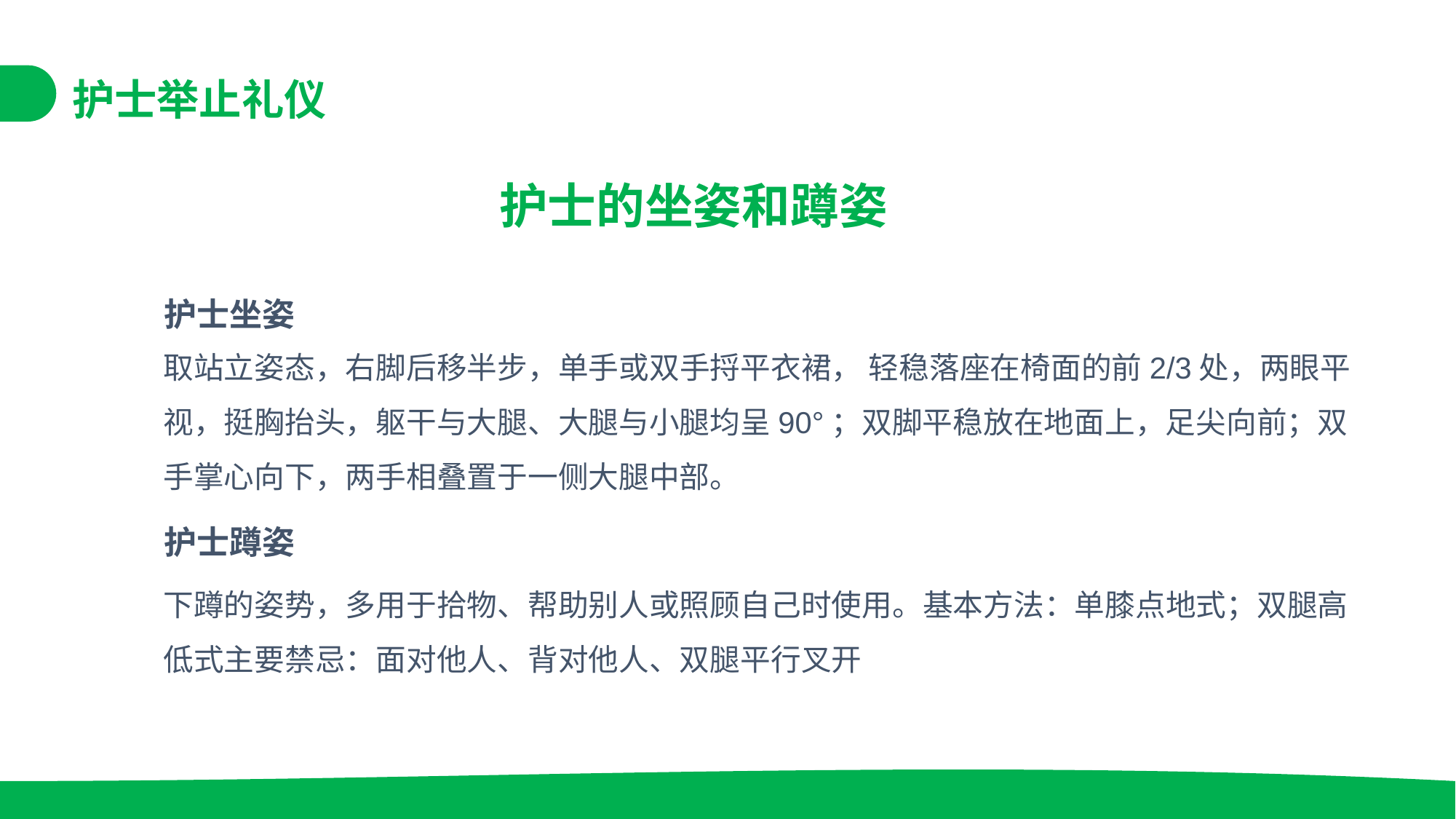

护士举止礼仪

护士的坐姿和蹲姿
护士坐姿
取站立姿态，右脚后移半步，单手或双手捋平衣裙， 轻稳落座在椅面的前2/3处，两眼平视，挺胸抬头，躯干与大腿、大腿与小腿均呈90°；双脚平稳放在地面上，足尖向前；双手掌心向下，两手相叠置于一侧大腿中部。
护士蹲姿
下蹲的姿势，多用于拾物、帮助别人或照顾自己时使用。基本方法：单膝点地式；双腿高低式主要禁忌：面对他人、背对他人、双腿平行叉开